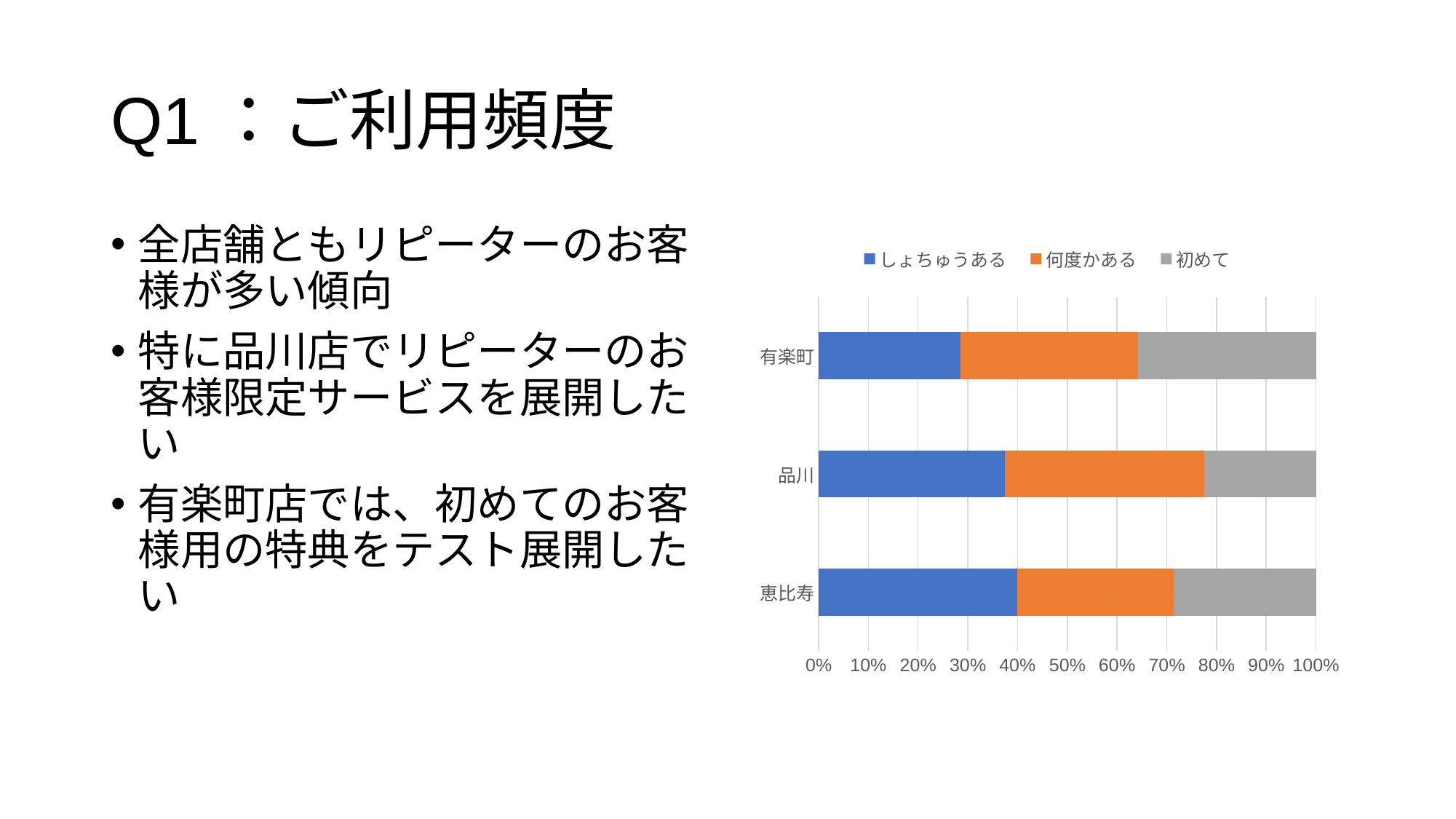

# Q1：ご利用頻度
全店舗ともリピーターのお客様が多い傾向
特に品川店でリピーターのお客様限定サービスを展開したい
有楽町店では、初めてのお客様用の特典をテスト展開したい

### Chart

| Category | しょちゅうある | 何度かある | 初めて |
|---|---|---|---|
| 恵比寿 | 14.0 | 11.0 | 10.0 |
| 品川 | 15.0 | 16.0 | 9.0 |
| 有楽町 | 12.0 | 15.0 | 15.0 |